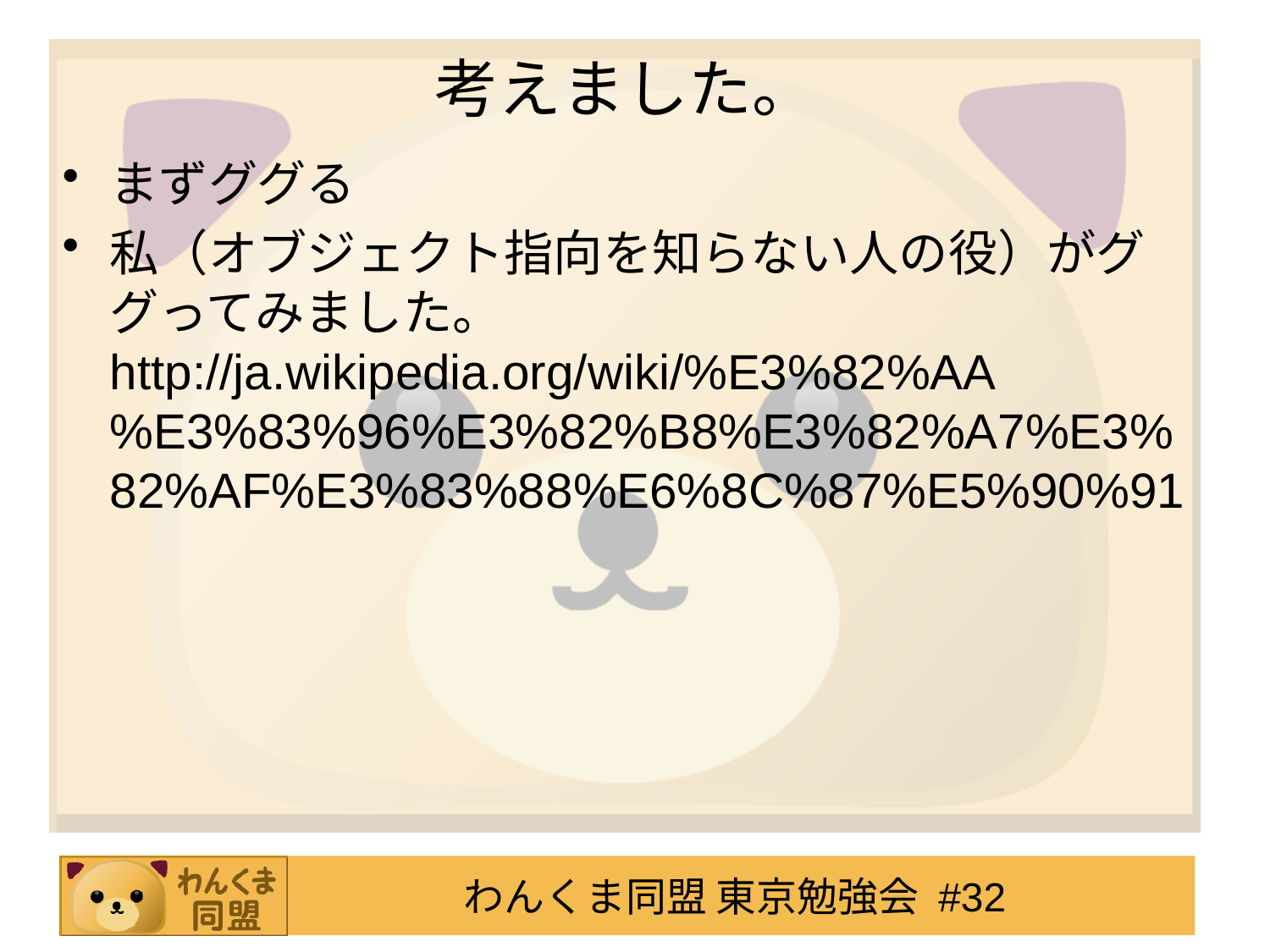

考えました。
まずググる
私（オブジェクト指向を知らない人の役）がググってみました。　http://ja.wikipedia.org/wiki/%E3%82%AA%E3%83%96%E3%82%B8%E3%82%A7%E3%82%AF%E3%83%88%E6%8C%87%E5%90%91